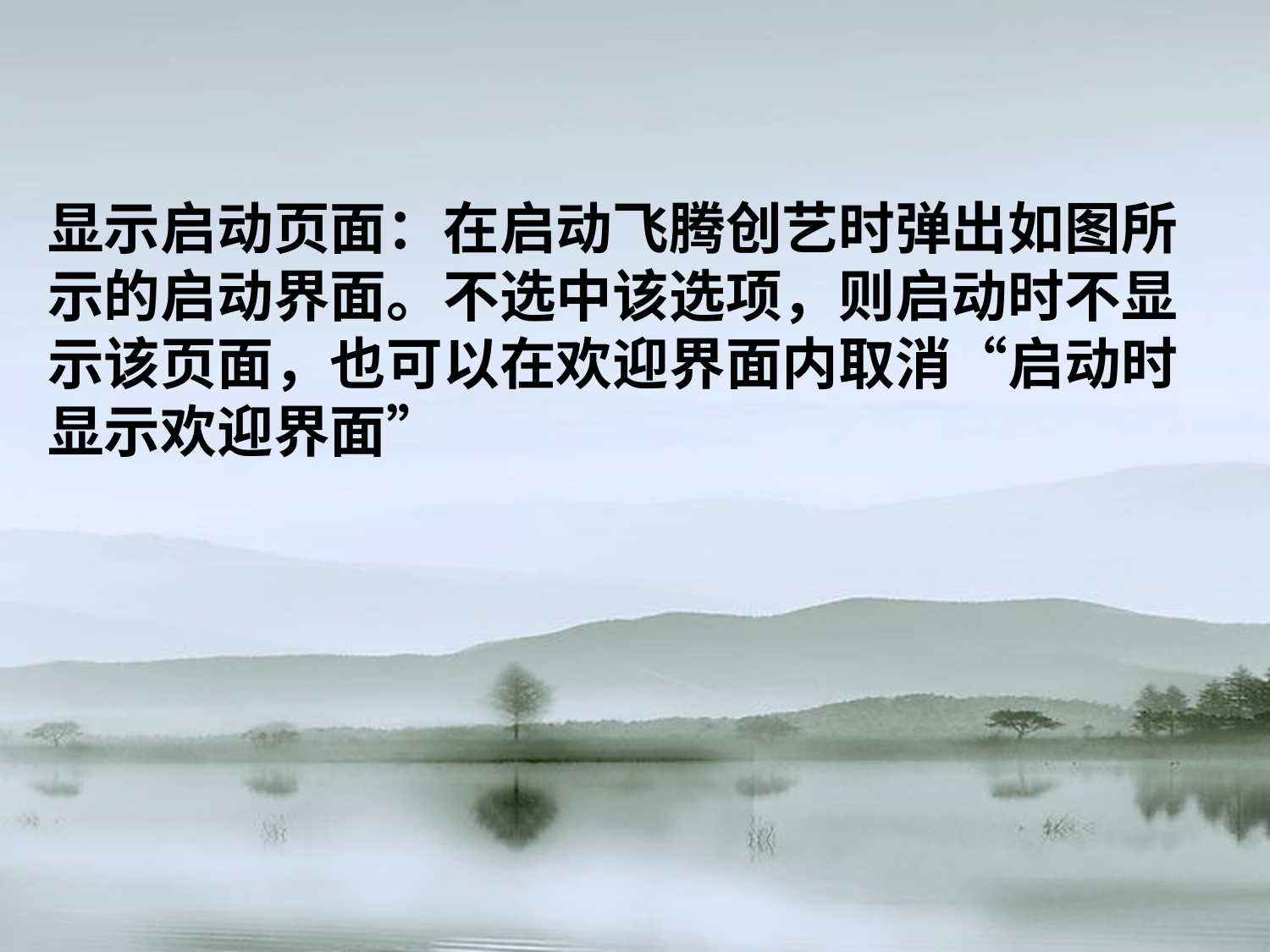

#
显示启动页面：在启动飞腾创艺时弹出如图所示的启动界面。不选中该选项，则启动时不显示该页面，也可以在欢迎界面内取消“启动时显示欢迎界面”